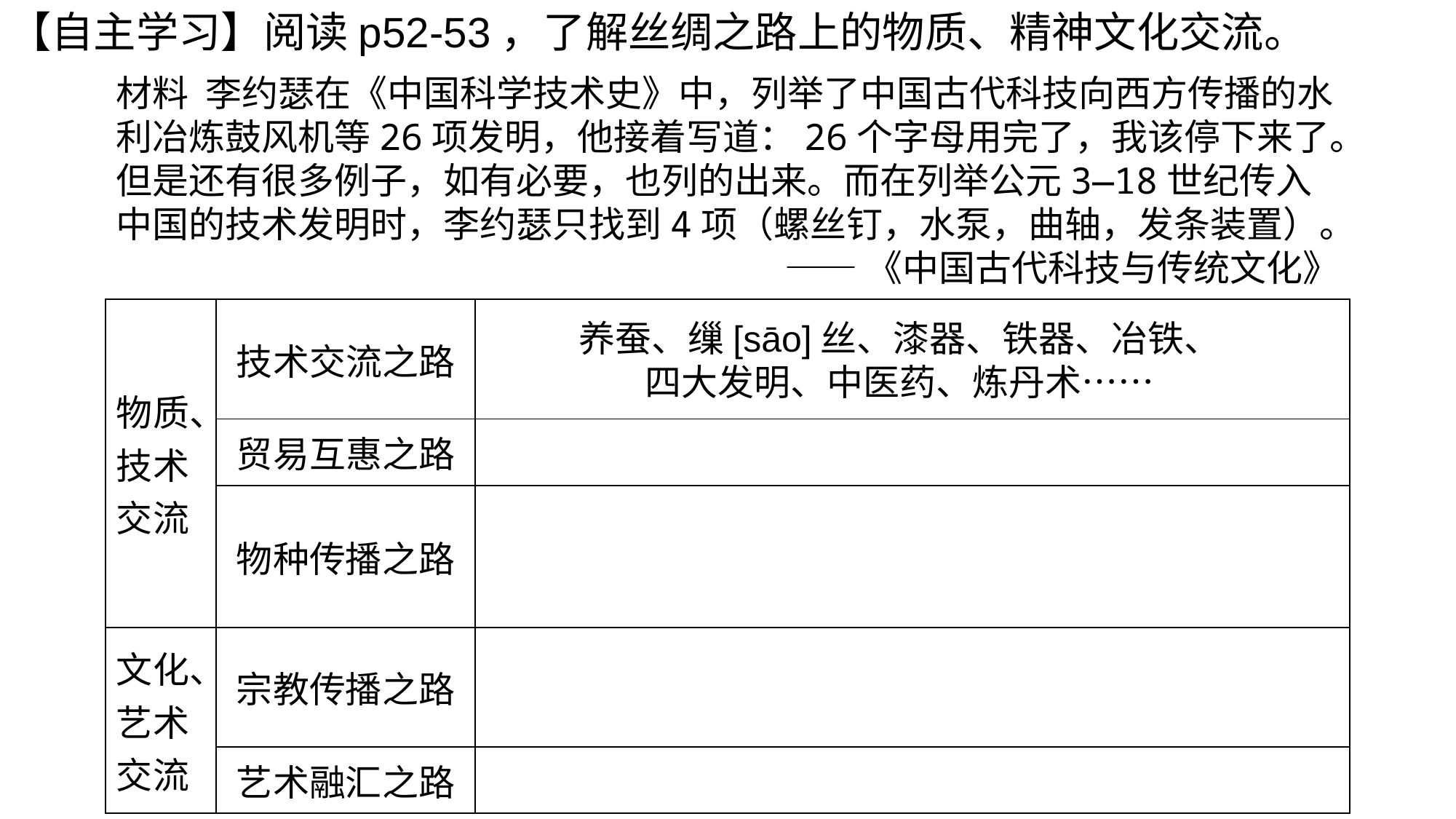

【自主学习】阅读p52-53，了解丝绸之路上的物质、精神文化交流。
材料  李约瑟在《中国科学技术史》中，列举了中国古代科技向西方传播的水利冶炼鼓风机等26项发明，他接着写道：26个字母用完了，我该停下来了。但是还有很多例子，如有必要，也列的出来。而在列举公元3—18世纪传入中国的技术发明时，李约瑟只找到4项（螺丝钉，水泵，曲轴，发条装置）。
——《中国古代科技与传统文化》
| 物质、技术交流 | 技术交流之路 |  |
| --- | --- | --- |
|  | 贸易互惠之路 |  |
|  | 物种传播之路 |  |
| 文化、艺术交流 | 宗教传播之路 |  |
|  | 艺术融汇之路 |  |
养蚕、缫[sāo]丝、漆器、铁器、冶铁、
四大发明、中医药、炼丹术……